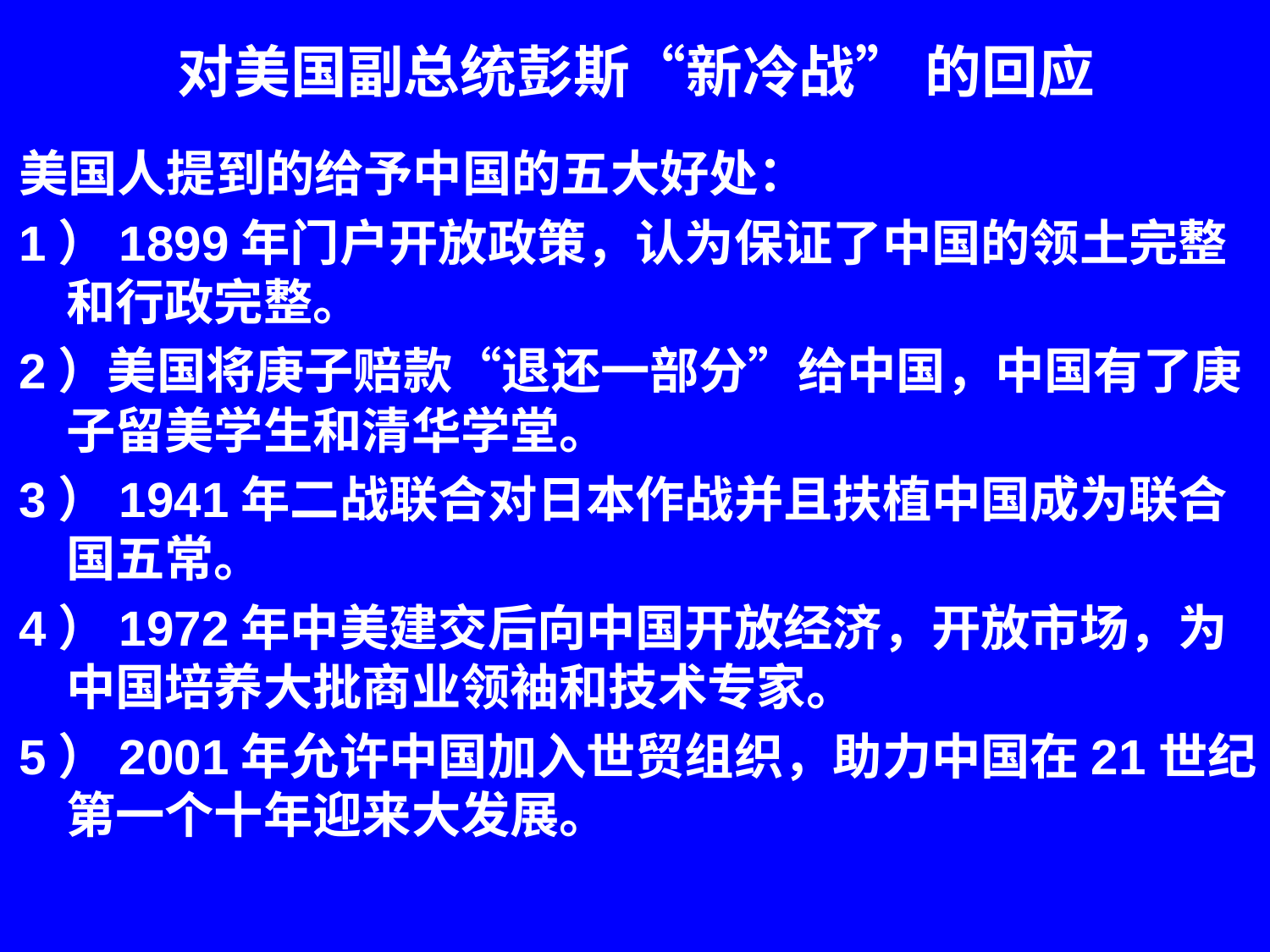

# 对美国副总统彭斯“新冷战” 的回应
美国人提到的给予中国的五大好处：
1）1899年门户开放政策，认为保证了中国的领土完整和行政完整。
2）美国将庚子赔款“退还一部分”给中国，中国有了庚子留美学生和清华学堂。
3）1941年二战联合对日本作战并且扶植中国成为联合国五常。
4）1972年中美建交后向中国开放经济，开放市场，为中国培养大批商业领袖和技术专家。
5）2001年允许中国加入世贸组织，助力中国在21世纪第一个十年迎来大发展。